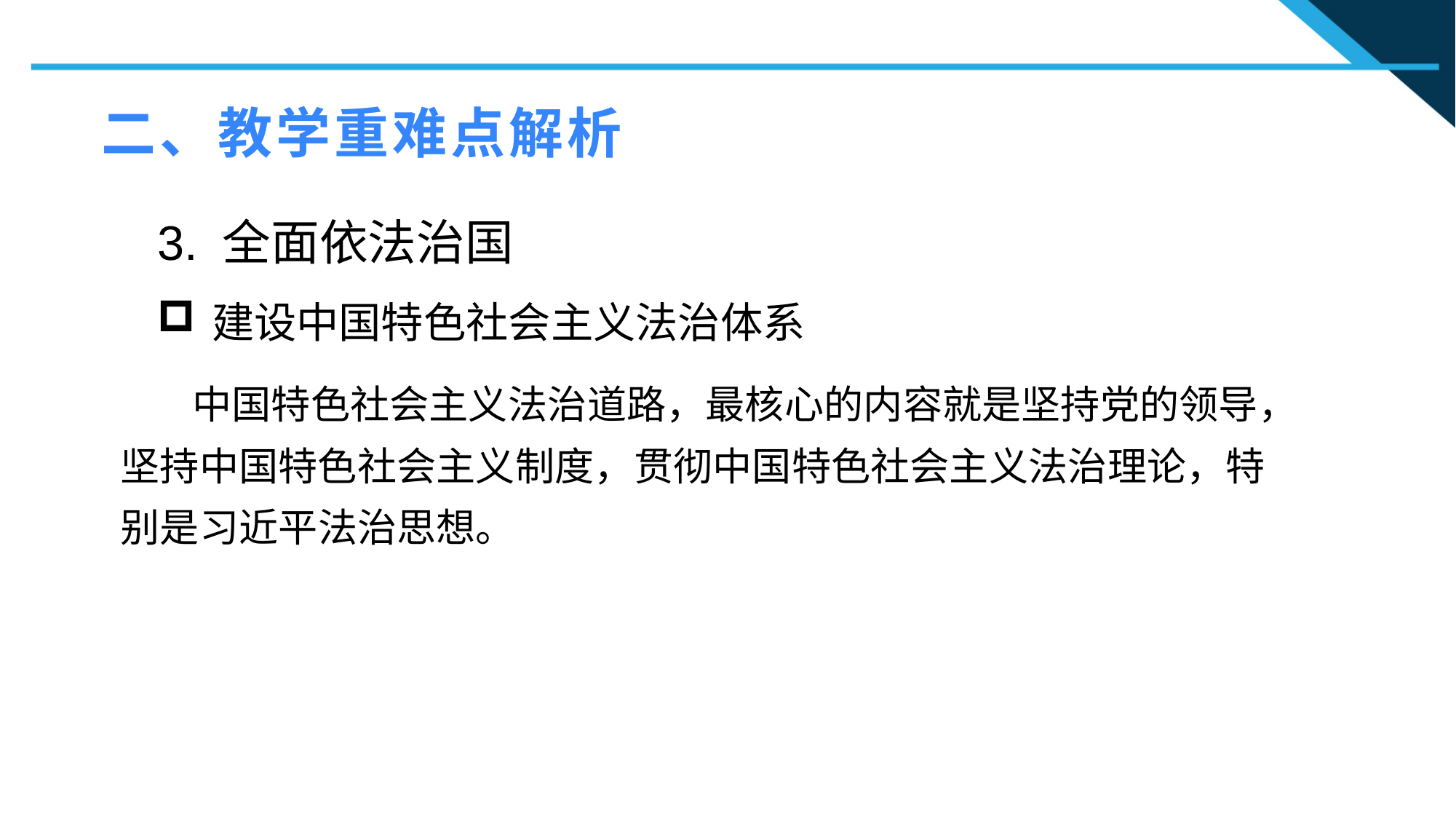

二、教学重难点解析
3. 全面依法治国
建设中国特色社会主义法治体系
1
       中国特色社会主义法治道路，最核心的内容就是坚持党的领导，坚持中国特色社会主义制度，贯彻中国特色社会主义法治理论，特别是习近平法治思想。
2
2
n